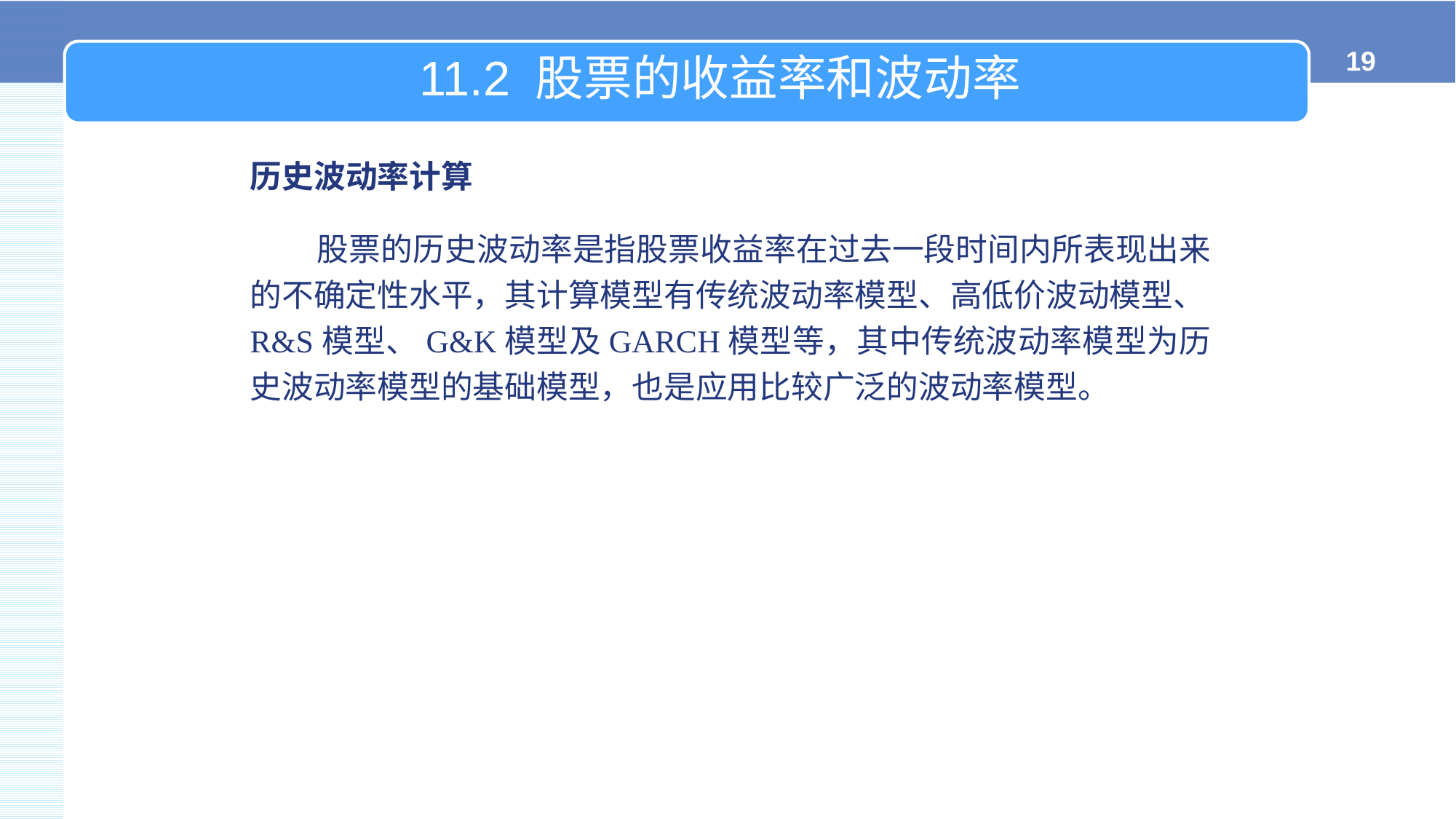

11.2 股票的收益率和波动率
历史波动率计算
        股票的历史波动率是指股票收益率在过去一段时间内所表现出来的不确定性水平，其计算模型有传统波动率模型、高低价波动模型、R&S模型、G&K模型及GARCH模型等，其中传统波动率模型为历史波动率模型的基础模型，也是应用比较广泛的波动率模型。